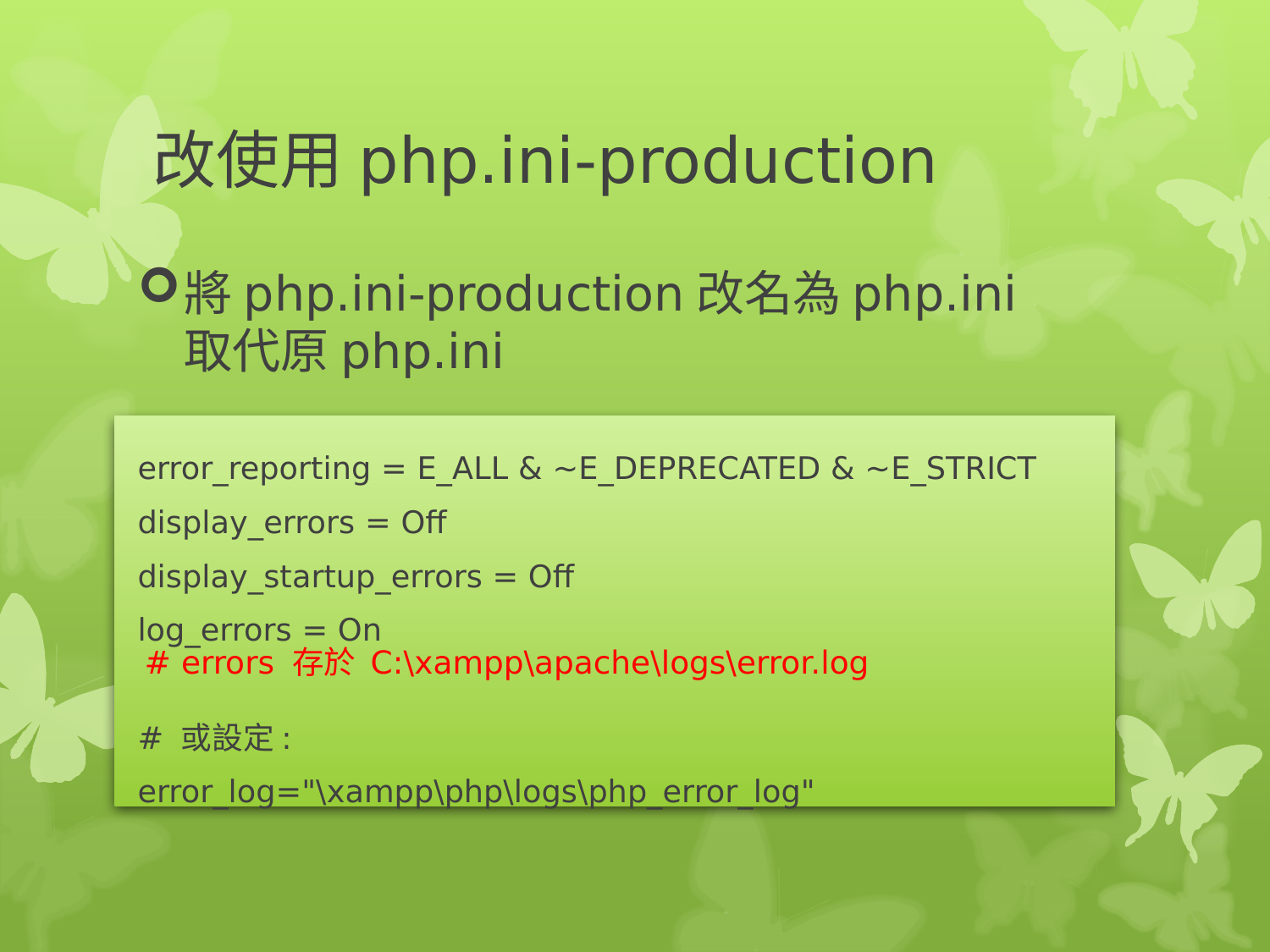

# 改使用php.ini-production
將php.ini-production改名為php.ini
取代原php.ini

error_reporting = E_ALL & ~E_DEPRECATED & ~E_STRICT
display_errors = Off
display_startup_errors = Off
log_errors = On

# 或設定:
error_log="\xampp\php\logs\php_error_log"

# errors 存於 C:\xampp\apache\logs\error.log